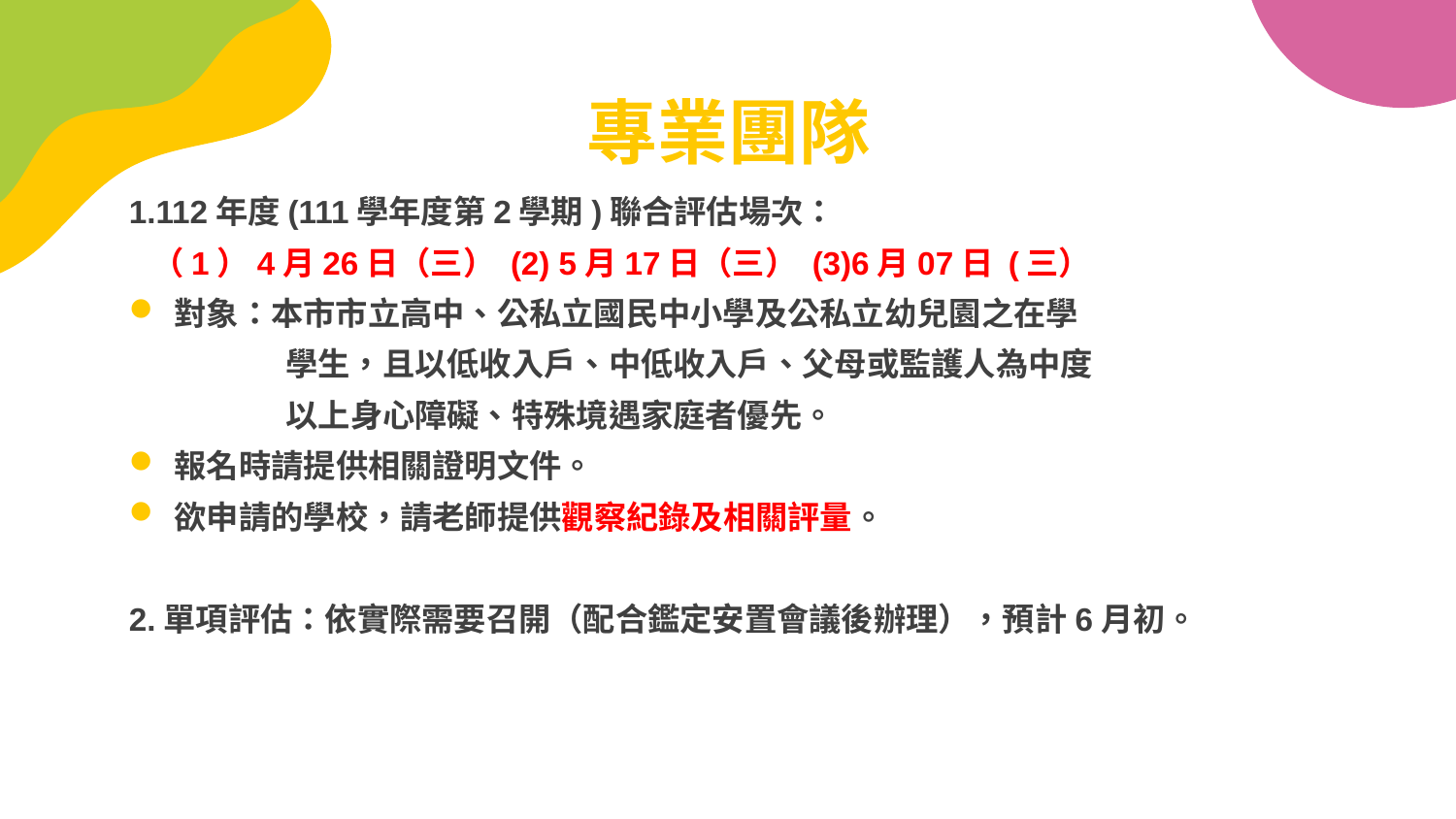

# 專業團隊
1.112年度(111學年度第2學期)聯合評估場次：
  （1）4月26日（三） (2) 5月17日（三） (3)6月07日 (三）
對象：本市市立高中、公私立國民中小學及公私立幼兒園之在學
學生，且以低收入戶、中低收入戶、父母或監護人為中度
以上身心障礙、特殊境遇家庭者優先。
報名時請提供相關證明文件。
欲申請的學校，請老師提供觀察紀錄及相關評量。

2.單項評估：依實際需要召開（配合鑑定安置會議後辦理），預計6月初。